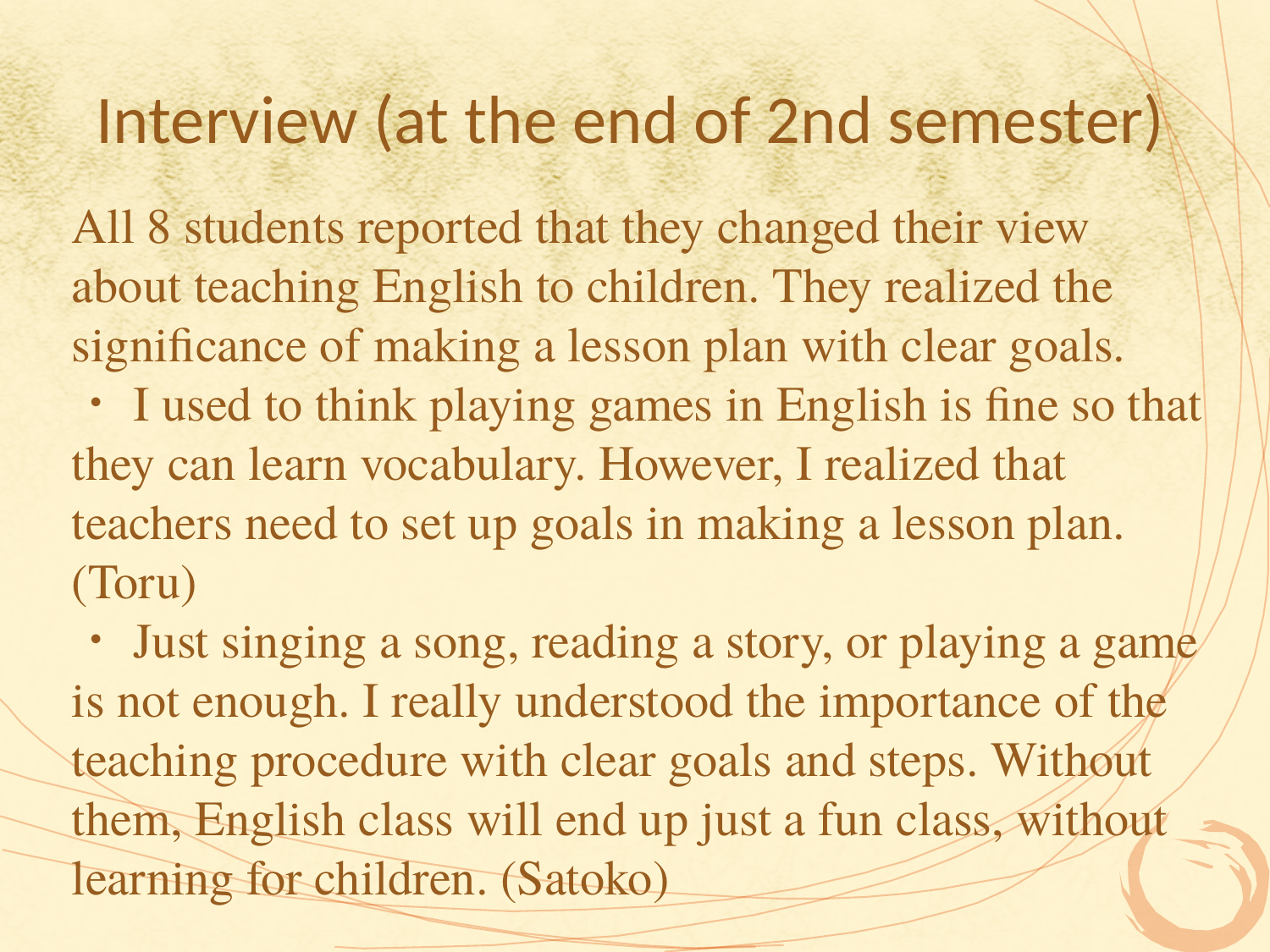

# Interview (at the end of 2nd semester)
All 8 students reported that they changed their view about teaching English to children. They realized the significance of making a lesson plan with clear goals.
・I used to think playing games in English is fine so that they can learn vocabulary. However, I realized that teachers need to set up goals in making a lesson plan. (Toru)
・Just singing a song, reading a story, or playing a game is not enough. I really understood the importance of the teaching procedure with clear goals and steps. Without them, English class will end up just a fun class, without learning for children. (Satoko)